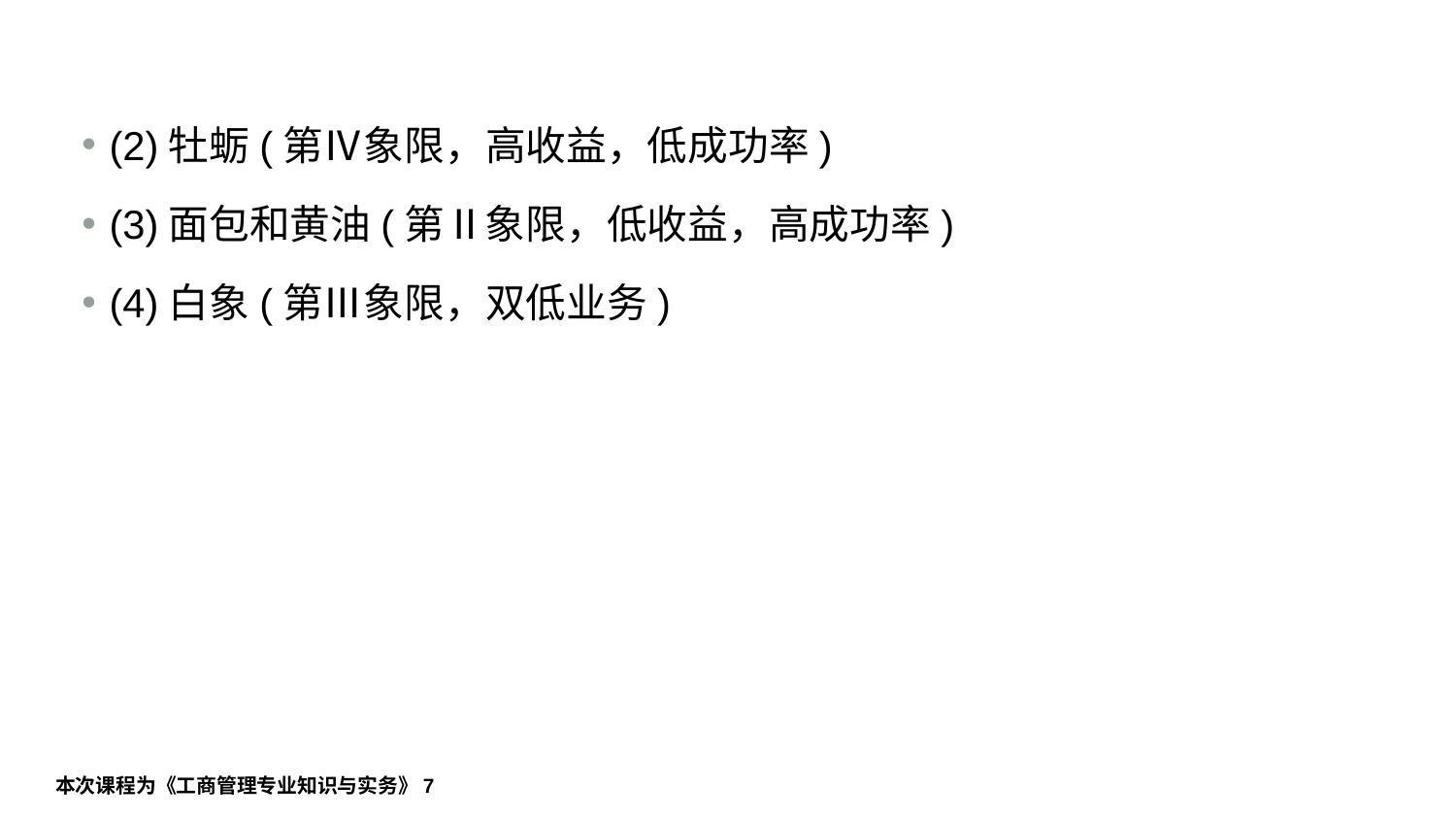

#
(2)牡蛎(第Ⅳ象限，高收益，低成功率)
(3)面包和黄油(第Ⅱ象限，低收益，高成功率)
(4)白象(第Ⅲ象限，双低业务)